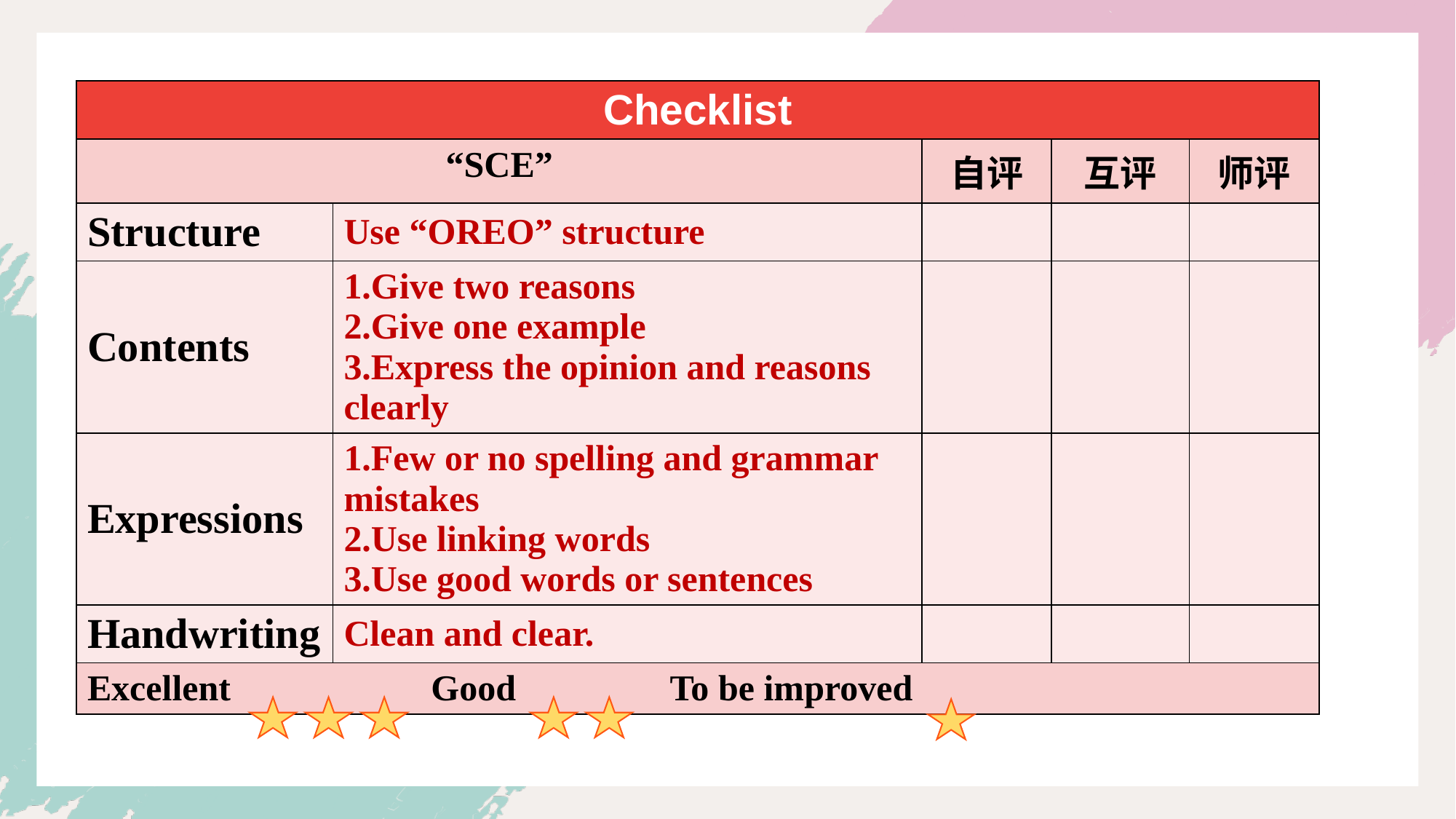

| Checklist |  |  |  |  |
| --- | --- | --- | --- | --- |
| “SCE” |  | 自评 | 互评 | 师评 |
| Structure | Use “OREO” structure |  |  |  |
| Contents | 1.Give two reasons 2.Give one example 3.Express the opinion and reasons clearly |  |  |  |
| Expressions | 1.Few or no spelling and grammar mistakes 2.Use linking words 3.Use good words or sentences |  |  |  |
| Handwriting | Clean and clear. |  |  |  |
| Excellent Good To be improved |  |  |  |  |